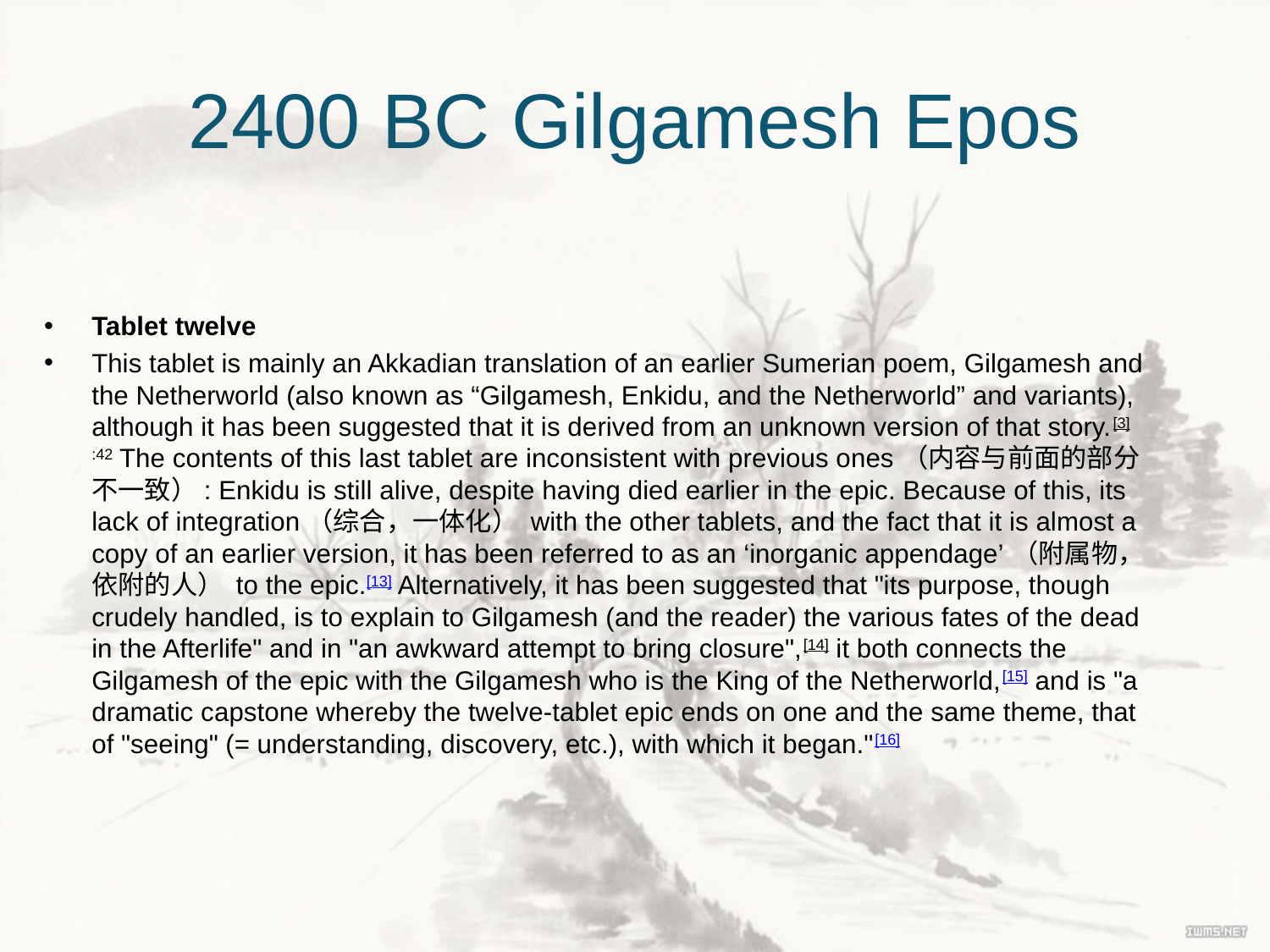

# 2400 BC Gilgamesh Epos
Tablet twelve
This tablet is mainly an Akkadian translation of an earlier Sumerian poem, Gilgamesh and the Netherworld (also known as “Gilgamesh, Enkidu, and the Netherworld” and variants), although it has been suggested that it is derived from an unknown version of that story.[3]:42 The contents of this last tablet are inconsistent with previous ones（内容与前面的部分不一致）: Enkidu is still alive, despite having died earlier in the epic. Because of this, its lack of integration（综合，一体化） with the other tablets, and the fact that it is almost a copy of an earlier version, it has been referred to as an ‘inorganic appendage’（附属物，依附的人） to the epic.[13] Alternatively, it has been suggested that "its purpose, though crudely handled, is to explain to Gilgamesh (and the reader) the various fates of the dead in the Afterlife" and in "an awkward attempt to bring closure",[14] it both connects the Gilgamesh of the epic with the Gilgamesh who is the King of the Netherworld,[15] and is "a dramatic capstone whereby the twelve-tablet epic ends on one and the same theme, that of "seeing" (= understanding, discovery, etc.), with which it began."[16]